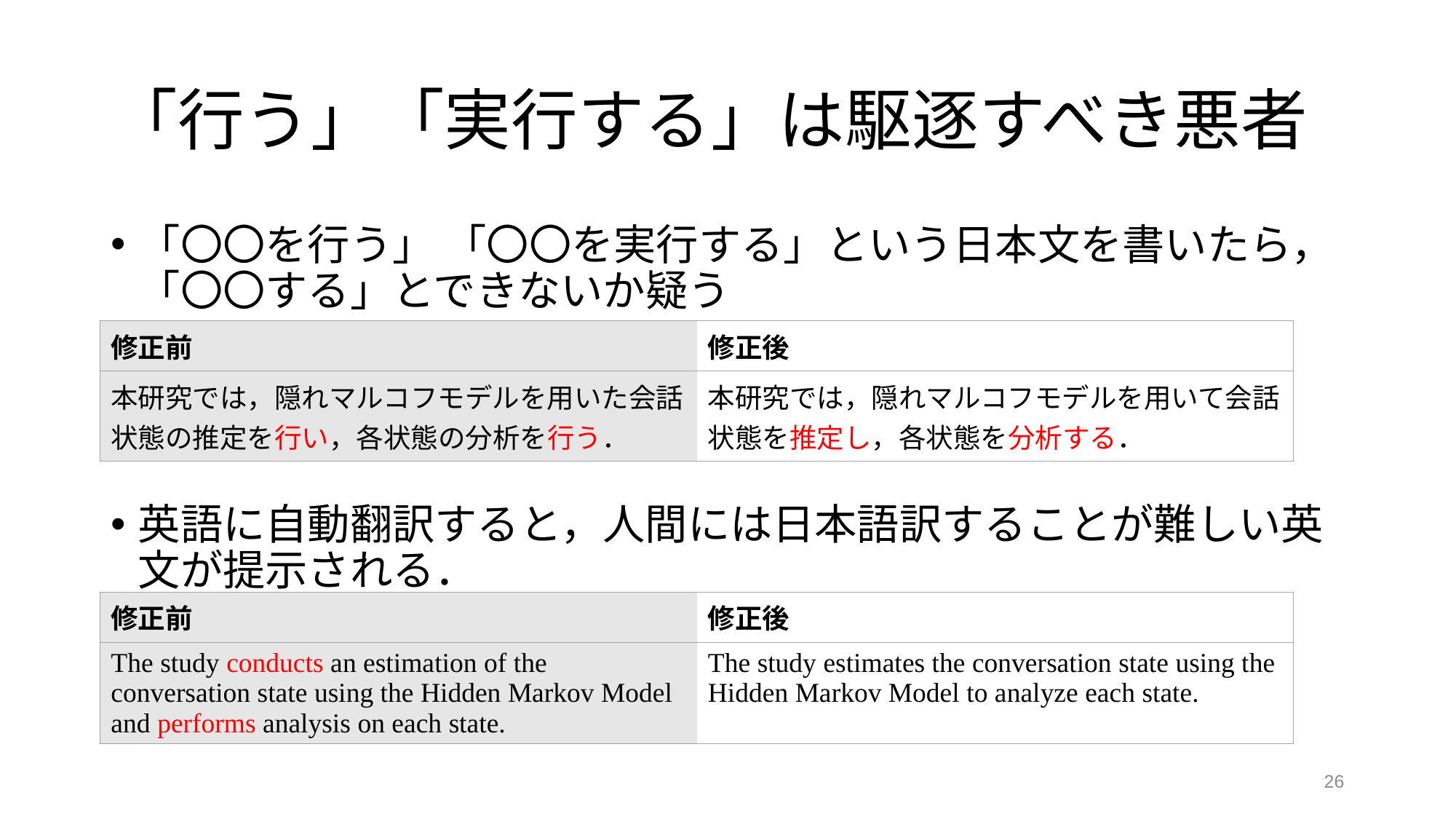

# 「行う」「実行する」は駆逐すべき悪者
「〇〇を行う」 「〇〇を実行する」という日本文を書いたら，「〇〇する」とできないか疑う

英語に自動翻訳すると，人間には日本語訳することが難しい英文が提示される．

| 修正前 | 修正後 |
| --- | --- |
| 本研究では，隠れマルコフモデルを用いた会話状態の推定を行い，各状態の分析を行う． | 本研究では，隠れマルコフモデルを用いて会話状態を推定し，各状態を分析する． |
| 修正前 | 修正後 |
| --- | --- |
| The study conducts an estimation of the conversation state using the Hidden Markov Model and performs analysis on each state. | The study estimates the conversation state using the Hidden Markov Model to analyze each state. |
26